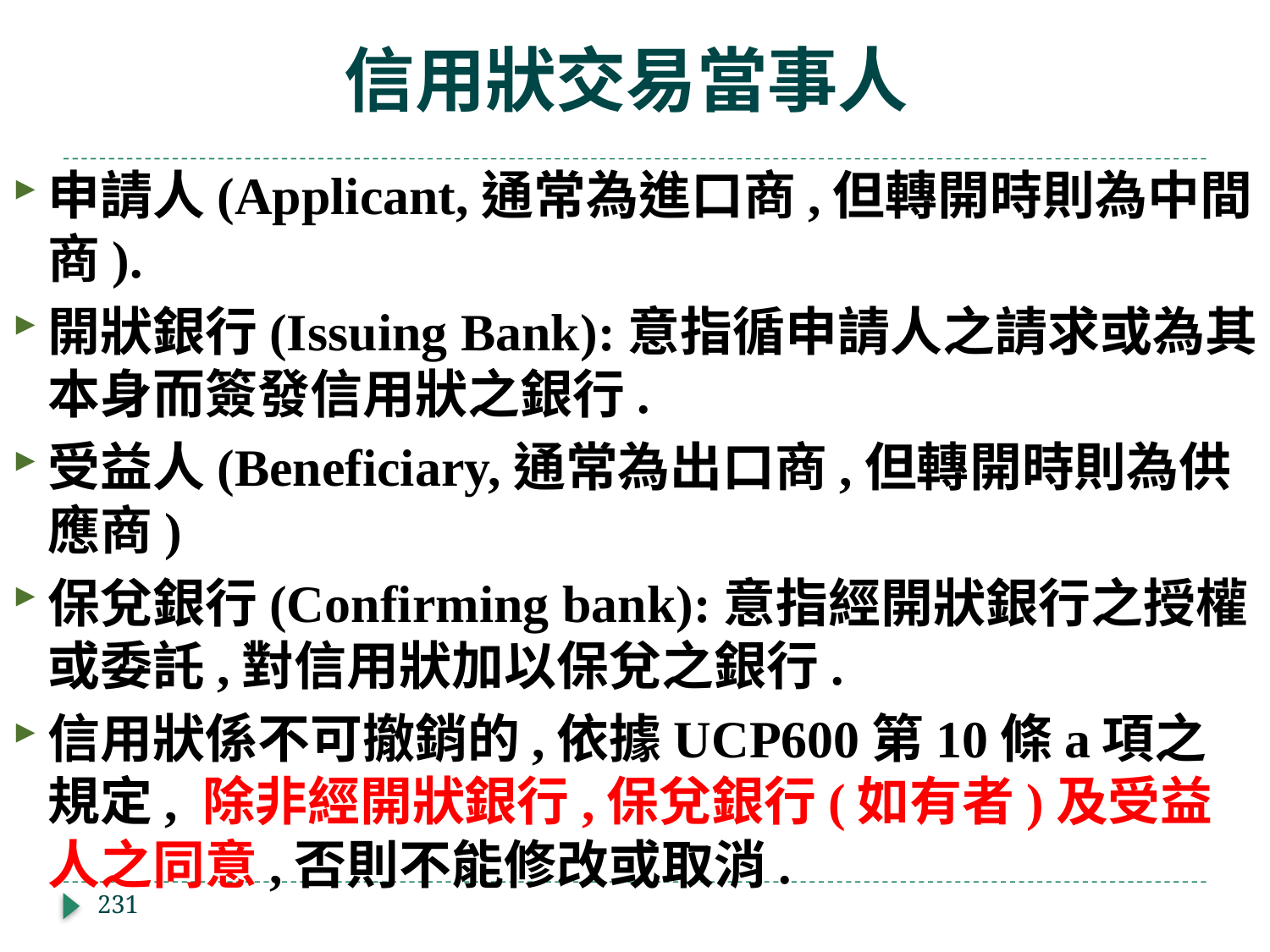

# 信用狀交易當事人
申請人(Applicant,通常為進口商,但轉開時則為中間商).
開狀銀行(Issuing Bank):意指循申請人之請求或為其本身而簽發信用狀之銀行.
受益人(Beneficiary,通常為出口商,但轉開時則為供應商)
保兌銀行(Confirming bank):意指經開狀銀行之授權或委託,對信用狀加以保兌之銀行.
信用狀係不可撤銷的,依據UCP600第10條a項之規定, 除非經開狀銀行,保兌銀行(如有者)及受益人之同意,否則不能修改或取消.
231